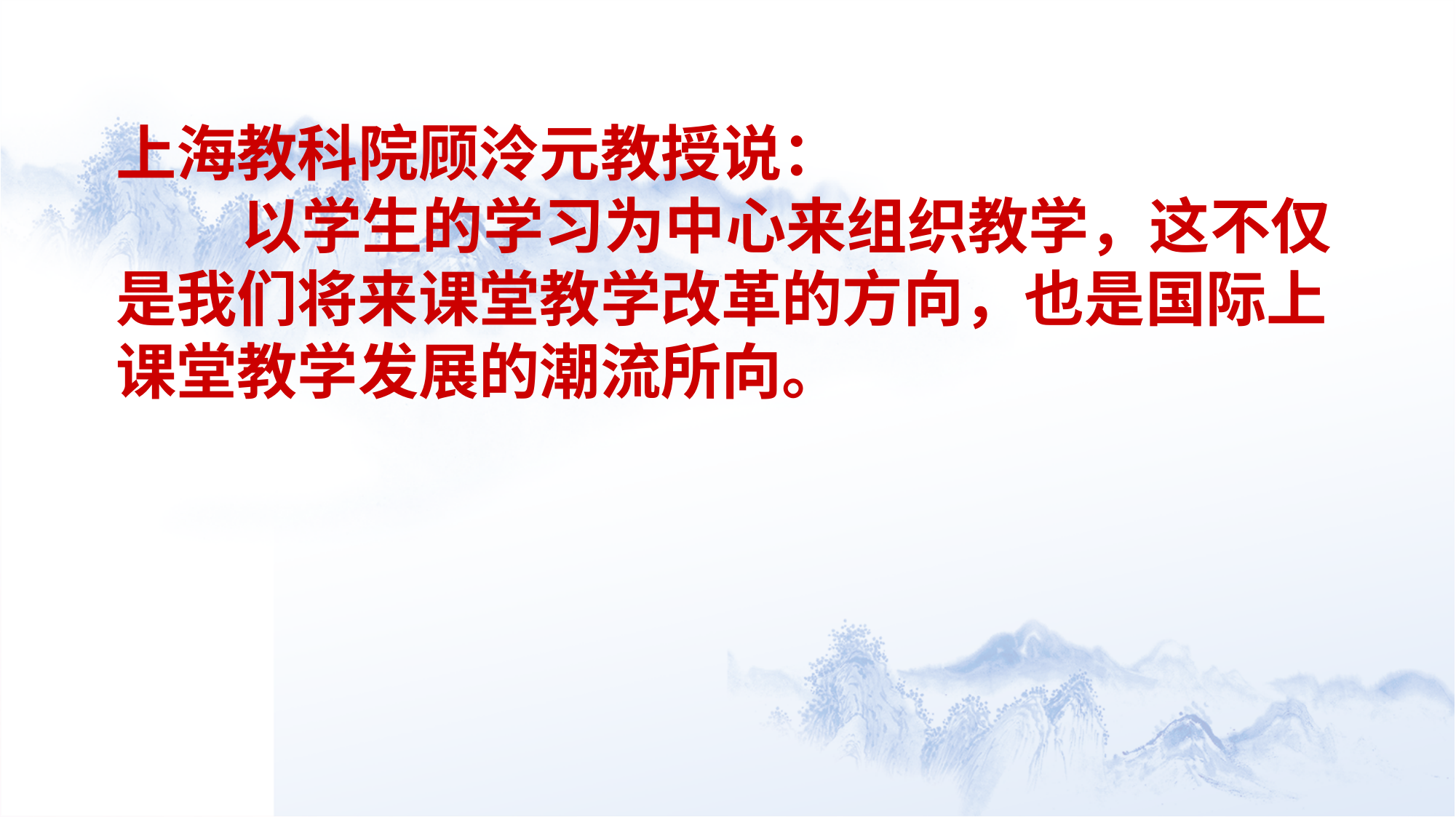

上海教科院顾泠元教授说：
        以学生的学习为中心来组织教学，这不仅是我们将来课堂教学改革的方向，也是国际上课堂教学发展的潮流所向。